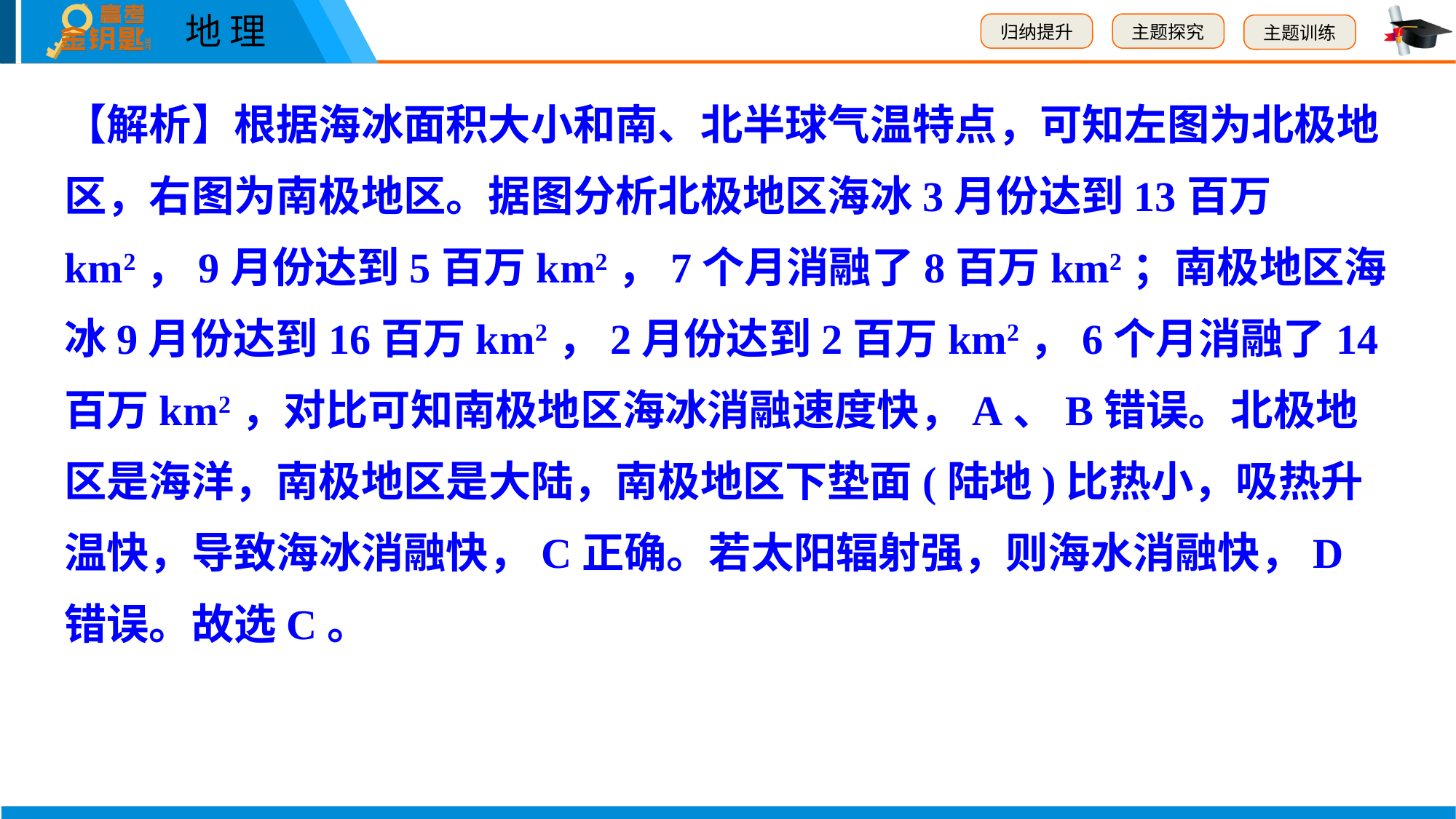

【解析】根据海冰面积大小和南、北半球气温特点，可知左图为北极地区，右图为南极地区。据图分析北极地区海冰3月份达到13百万km2，9月份达到5百万km2，7个月消融了8百万km2；南极地区海冰9月份达到16百万km2，2月份达到2百万km2，6个月消融了14百万km2，对比可知南极地区海冰消融速度快，A、B错误。北极地区是海洋，南极地区是大陆，南极地区下垫面(陆地)比热小，吸热升温快，导致海冰消融快，C正确。若太阳辐射强，则海水消融快，D错误。故选C。